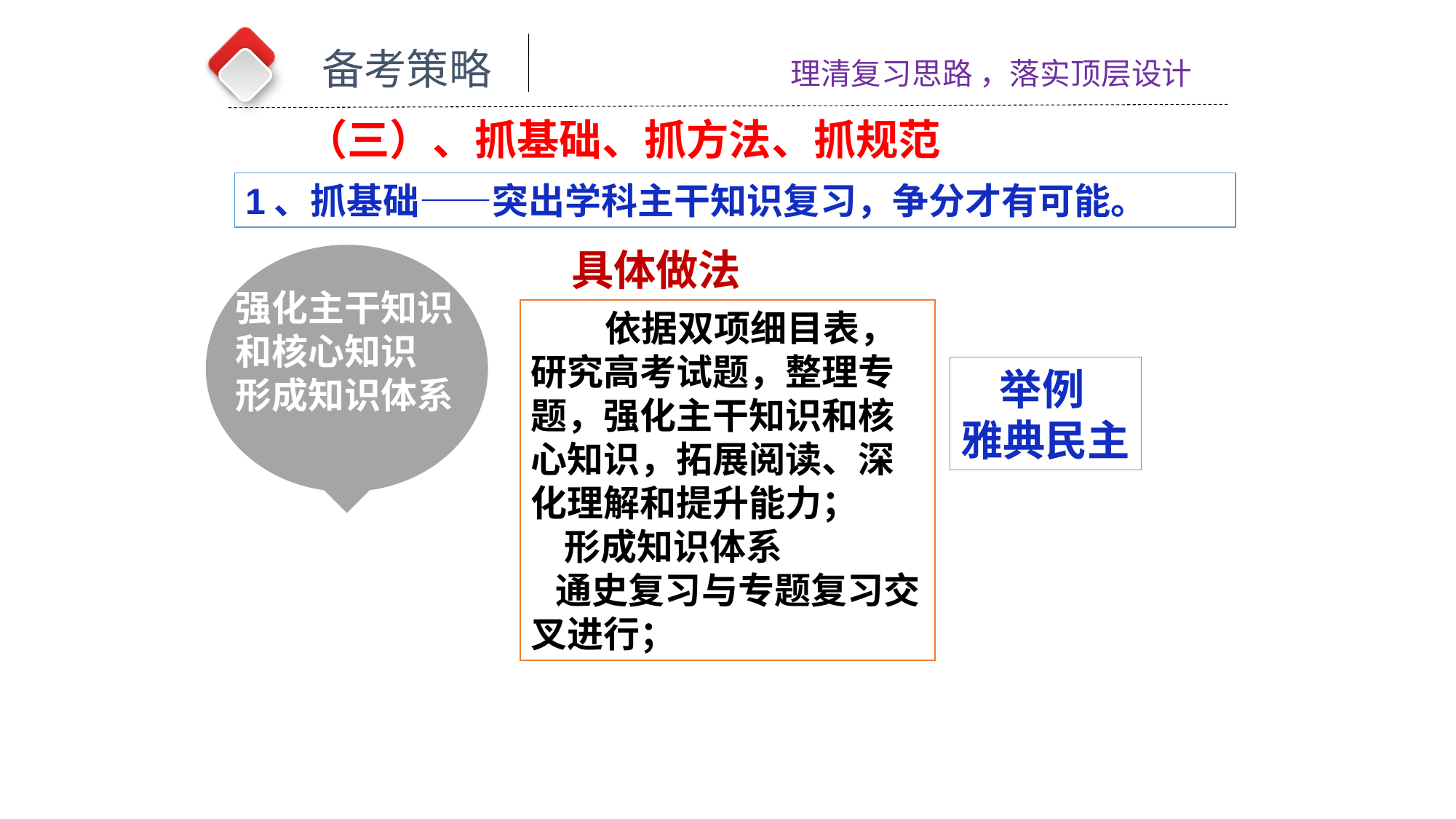

备考策略
理清复习思路 ，落实顶层设计

     （三）、抓基础、抓方法、抓规范
1、抓基础——突出学科主干知识复习，争分才有可能。
具体做法

强化主干知识和核心知识
形成知识体系

        依据双项细目表，研究高考试题，整理专题，强化主干知识和核心知识，拓展阅读、深化理解和提升能力；
   形成知识体系
  通史复习与专题复习交叉进行；
   举例
雅典民主